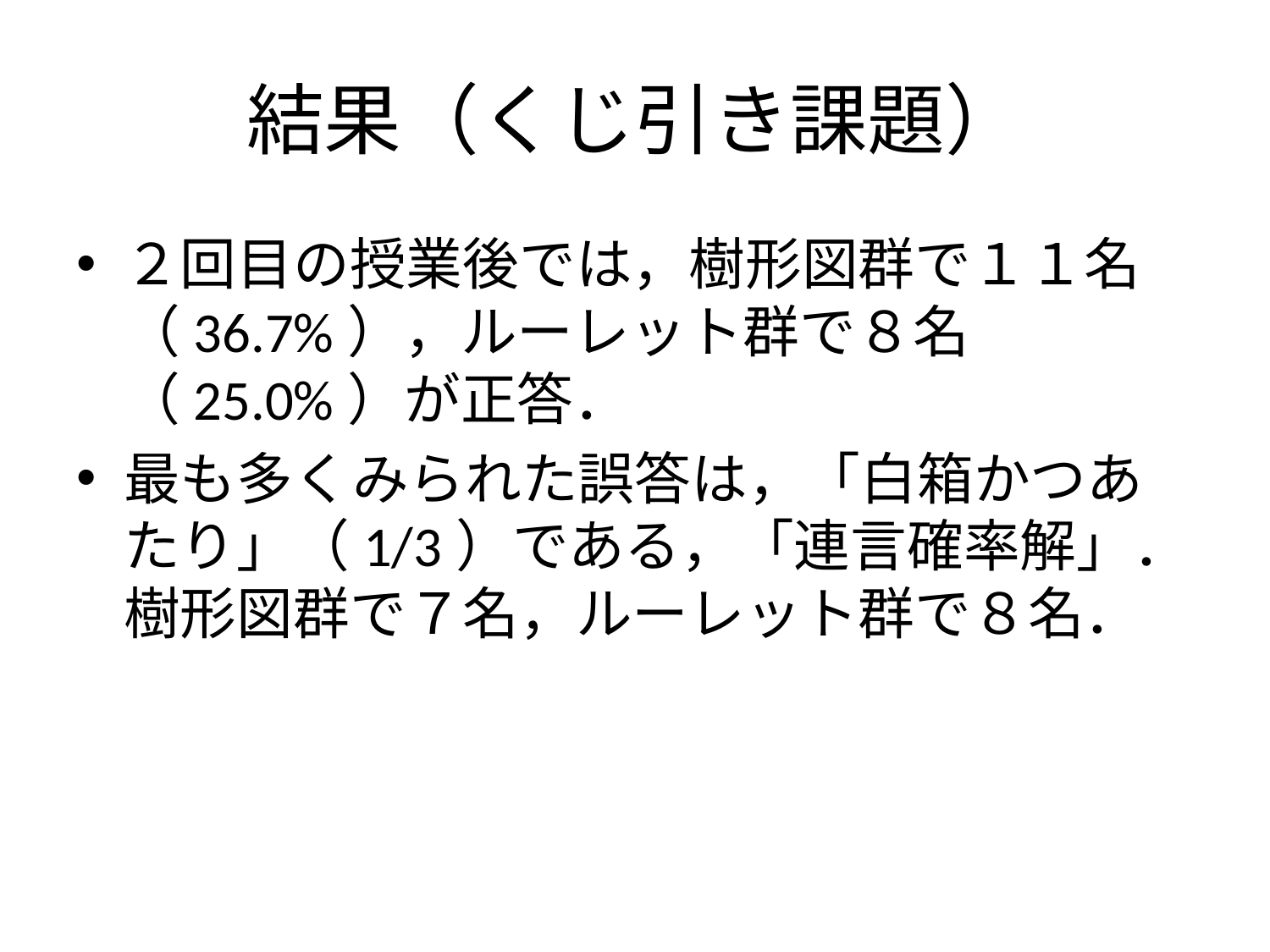

# 結果（くじ引き課題）
２回目の授業後では，樹形図群で１１名（36.7%），ルーレット群で８名（25.0%）が正答．
最も多くみられた誤答は，「白箱かつあたり」（1/3）である，「連言確率解」．樹形図群で７名，ルーレット群で８名．